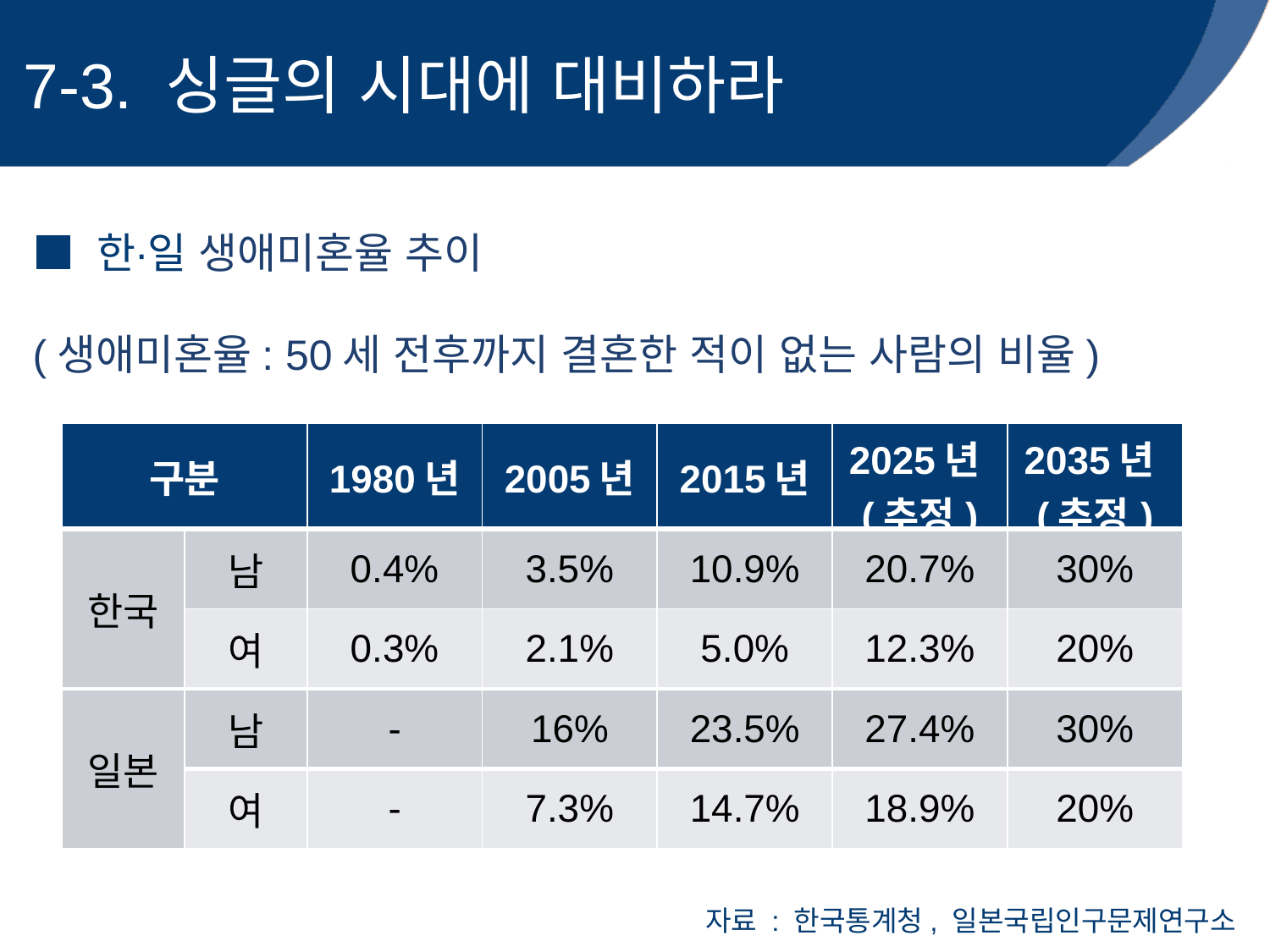

7-3. 싱글의 시대에 대비하라
■ 한∙일 생애미혼율 추이
(생애미혼율: 50세 전후까지 결혼한 적이 없는 사람의 비율)
| 구분 |  | 1980년 | 2005년 | 2015년 | 2025년(추정) | 2035년(추정) |
| --- | --- | --- | --- | --- | --- | --- |
| 한국 | 남 | 0.4% | 3.5% | 10.9% | 20.7% | 30% |
|  | 여 | 0.3% | 2.1% | 5.0% | 12.3% | 20% |
| 일본 | 남 | - | 16% | 23.5% | 27.4% | 30% |
|  | 여 | - | 7.3% | 14.7% | 18.9% | 20% |
자료 : 한국통계청, 일본국립인구문제연구소